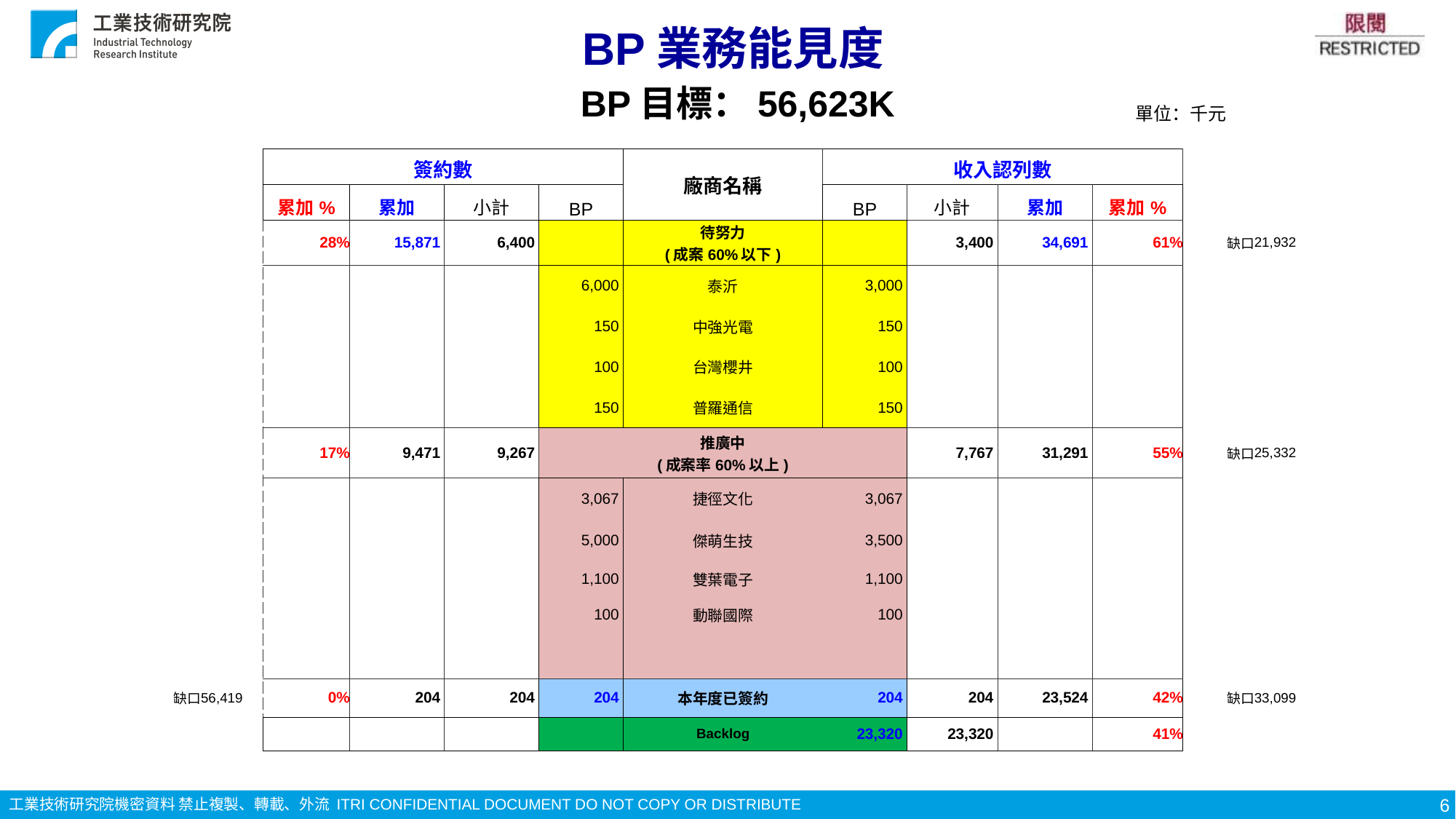

# BP業務能見度
BP目標：56,623K
單位：千元
|  |  | 簽約數 |  |  |  | 廠商名稱 | 收入認列數 |  |  |  |  |  |
| --- | --- | --- | --- | --- | --- | --- | --- | --- | --- | --- | --- | --- |
|  |  | 累加% | 累加 | 小計 | BP |  | BP | 小計 | 累加 | 累加% |  |  |
|  |  | 28% | 15,871 | 6,400 |  | 待努力 (成案60%以下) | 19,150 | 3,400 | 34,691 | 61% | 缺口 | 21,932 |
|  |  |  |  |  | 6,000 | 泰沂 | 3,000 |  |  |  |  |  |
|  |  |  |  |  | 150 | 中強光電 | 150 |  |  |  |  |  |
|  |  |  |  |  | 100 | 台灣櫻井 | 100 |  |  |  |  |  |
|  |  |  |  | 150 | 150 | 普羅通信 | 150 | 150 |  |  |  |  |
|  |  | 17% | 9,471 | 9,267 |  | 推廣中 (成案率60%以上) |  | 7,767 | 31,291 | 55% | 缺口 | 25,332 |
|  |  |  |  | 3,067 | 3,067 | 捷徑文化 | 3,067 | 3,067 |  |  |  |  |
|  |  |  |  | 5,000 | 5,000 | 傑萌生技 | 3,500 | 3,500 |  |  |  |  |
|  |  |  |  | 1,100 | 1,100 | 雙葉電子 | 1,100 | 1,100 |  |  |  |  |
|  |  |  |  | 100 | 100 | 動聯國際 | 100 | 100 |  |  |  |  |
|  |  |  |  | 0 |  |  |  | 0 |  |  |  |  |
| 缺口 | 56,419 | 0% | 204 | 204 | 204 | 本年度已簽約 | 204 | 204 | 23,524 | 42% | 缺口 | 33,099 |
|  |  |  |  |  |  | Backlog | 23,320 | 23,320 | #VALUE! | 41% |  |  |
6